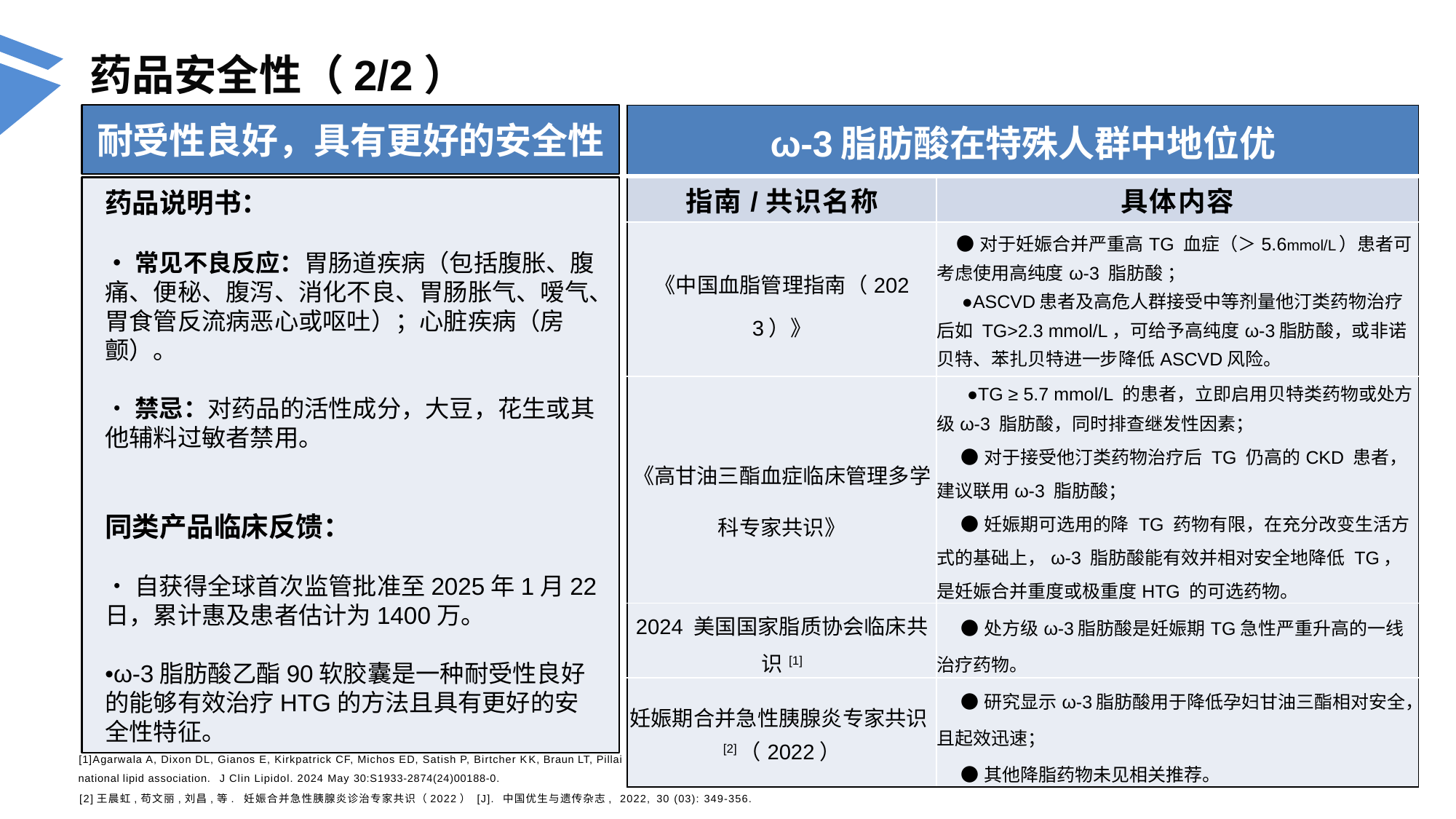

药品安全性（2/2）

| ω-3脂肪酸在特殊人群中地位优 |  |
| --- | --- |
| 指南/共识名称 | 具体内容 |
| 《中国血脂管理指南（2023）》 | ●对于妊娠合并严重高TG 血症（＞5.6mmol/L）患者可考虑使用高纯度ω-3 脂肪酸 ； ●ASCVD患者及高危人群接受中等剂量他汀类药物治疗后如 TG>2.3 mmol/L，可给予高纯度ω-3脂肪酸，或非诺贝特、苯扎贝特进一步降低ASCVD风险。 |
| 《高甘油三酯血症临床管理多学科专家共识》 | ●TG ≥ 5.7 mmol/L 的患者，立即启用贝特类药物或处方级ω-3 脂肪酸，同时排查继发性因素； ●对于接受他汀类药物治疗后 TG 仍高的CKD 患者，建议联用ω-3 脂肪酸； ●妊娠期可选用的降 TG 药物有限，在充分改变生活方式的基础上，ω-3 脂肪酸能有效并相对安全地降低 TG，是妊娠合并重度或极重度HTG 的可选药物。 |
| 2024 美国国家脂质协会临床共识[1] | ●处方级ω-3脂肪酸是妊娠期TG急性严重升高的一线治疗药物。 |
| 妊娠期合并急性胰腺炎专家共识[2]（2022） | ●研究显示ω-3脂肪酸用于降低孕妇甘油三酯相对安全，且起效迅速； ●其他降脂药物未见相关推荐。 |
耐受性良好，具有更好的安全性

药品说明书：

•常见不良反应：胃肠道疾病（包括腹胀、腹痛、便秘、腹泻、消化不良、胃肠胀气、嗳气、胃食管反流病恶心或呕吐）；心脏疾病（房颤）。

•禁忌：对药品的活性成分，大豆，花生或其他辅料过敏者禁用。

同类产品临床反馈：

•自获得全球首次监管批准至2025年1月22日，累计惠及患者估计为1400万。

•ω-3脂肪酸乙酯90软胶囊是一种耐受性良好的能够有效治疗HTG的方法且具有更好的安全性特征。

[1]Agarwala A, Dixon DL, Gianos E, Kirkpatrick CF, Michos ED, Satish P, Birtcher KK, Braun LT, Pillai P, Watson K, Wild R, Mehta LS. Dyslipidemia management in women of reproductive potential: An expert clinical consensus from the national lipid association.   J Clin Lipidol. 2024 May 30:S1933-2874(24)00188-0.
[2]王晨虹,苟文丽,刘昌,等.  妊娠合并急性胰腺炎诊治专家共识（2022） [J].  中国优生与遗传杂志,  2022,  30 (03): 349-356.